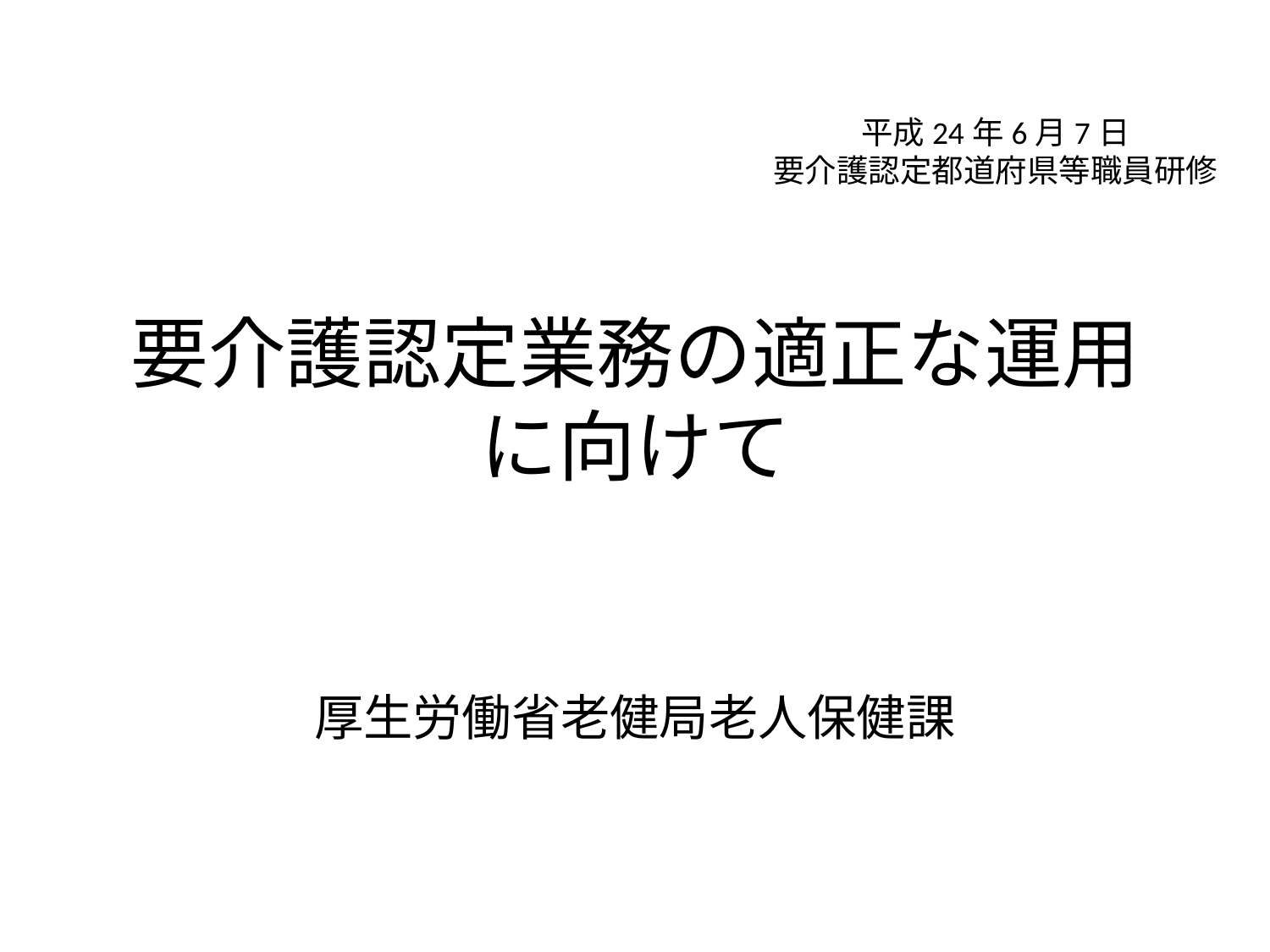

平成24年6月7日
要介護認定都道府県等職員研修
# 要介護認定業務の適正な運用に向けて

厚生労働省老健局老人保健課